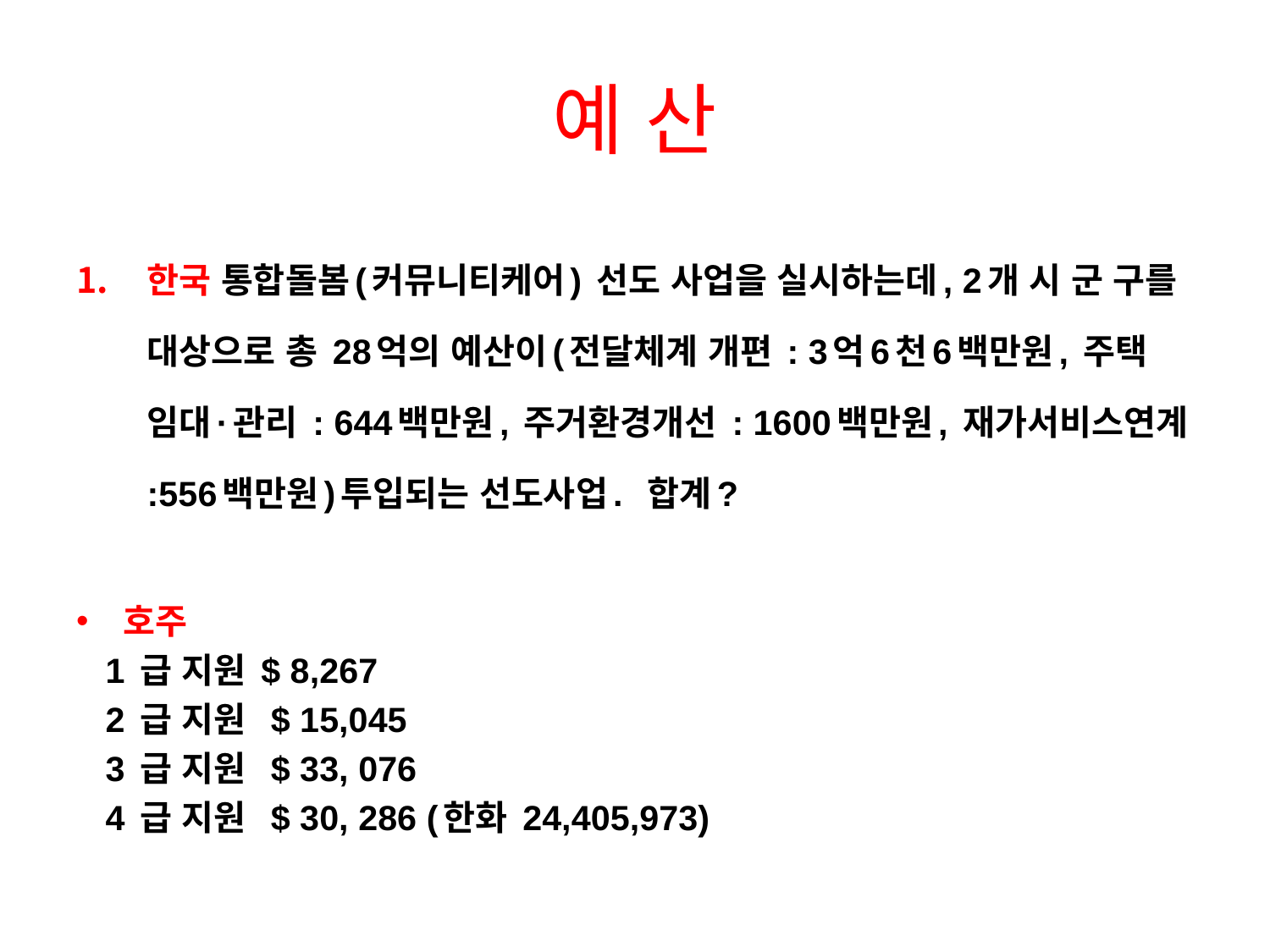

# 예 산
한국 통합돌봄(커뮤니티케어) 선도 사업을 실시하는데, 2개 시 군 구를 대상으로 총 28억의 예산이(전달체계 개편 : 3억6천6백만원, 주택 임대·관리 : 644백만원, 주거환경개선 : 1600백만원, 재가서비스연계 :556백만원)투입되는 선도사업.  합계?

호주
   1 급 지원 $ 8,267
   2 급 지원  $ 15,045
   3 급 지원  $ 33, 076
   4 급 지원  $ 30, 286 (한화 24,405,973)